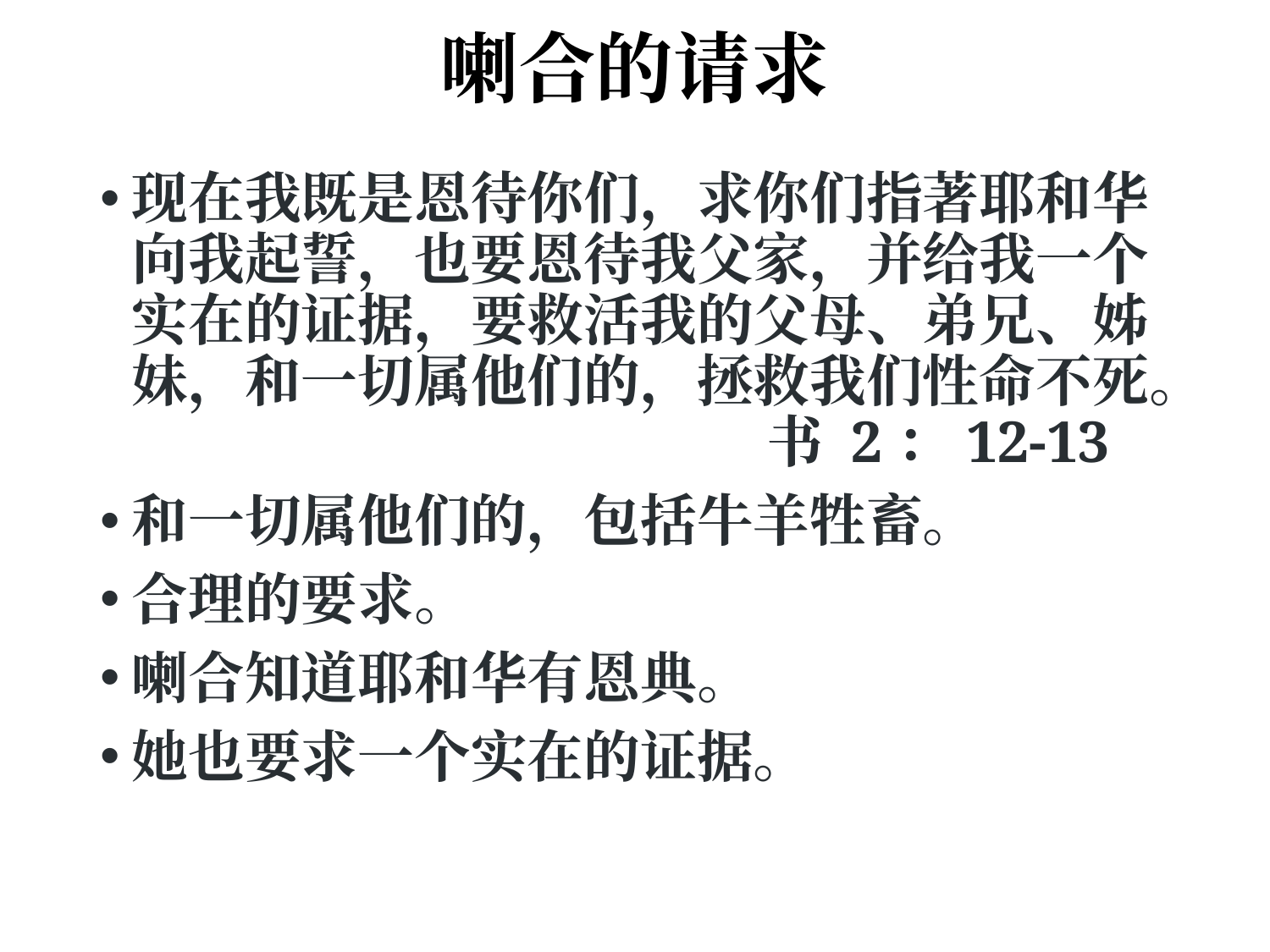

# 喇合的请求
现在我既是恩待你们，求你们指著耶和华向我起誓，也要恩待我父家，并给我一个实在的证据，要救活我的父母、弟兄、姊妹，和一切属他们的，拯救我们性命不死。					书 2：12-13
和一切属他们的，包括牛羊牲畜。
合理的要求。
喇合知道耶和华有恩典。
她也要求一个实在的证据。